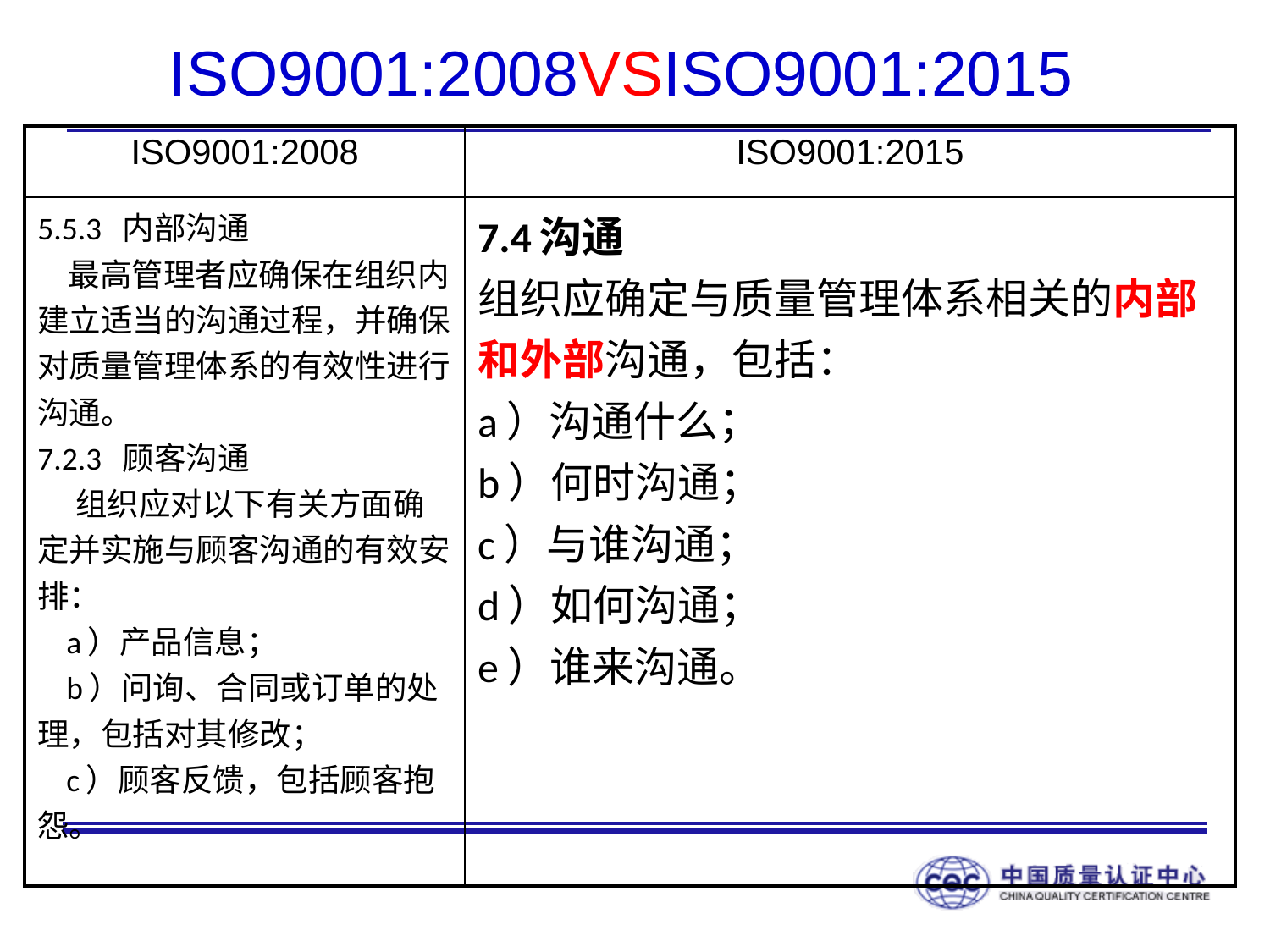

# ISO9001:2008VSISO9001:2015
| ISO9001:2008 | ISO9001:2015 |
| --- | --- |
| 5.5.3 内部沟通 最高管理者应确保在组织内建立适当的沟通过程，并确保对质量管理体系的有效性进行沟通。 7.2.3 顾客沟通 组织应对以下有关方面确定并实施与顾客沟通的有效安排： a）产品信息； b）问询、合同或订单的处理，包括对其修改； c）顾客反馈，包括顾客抱怨。 | 7.4沟通 组织应确定与质量管理体系相关的内部和外部沟通，包括： a）沟通什么； b）何时沟通； c）与谁沟通； d）如何沟通； e）谁来沟通。 |